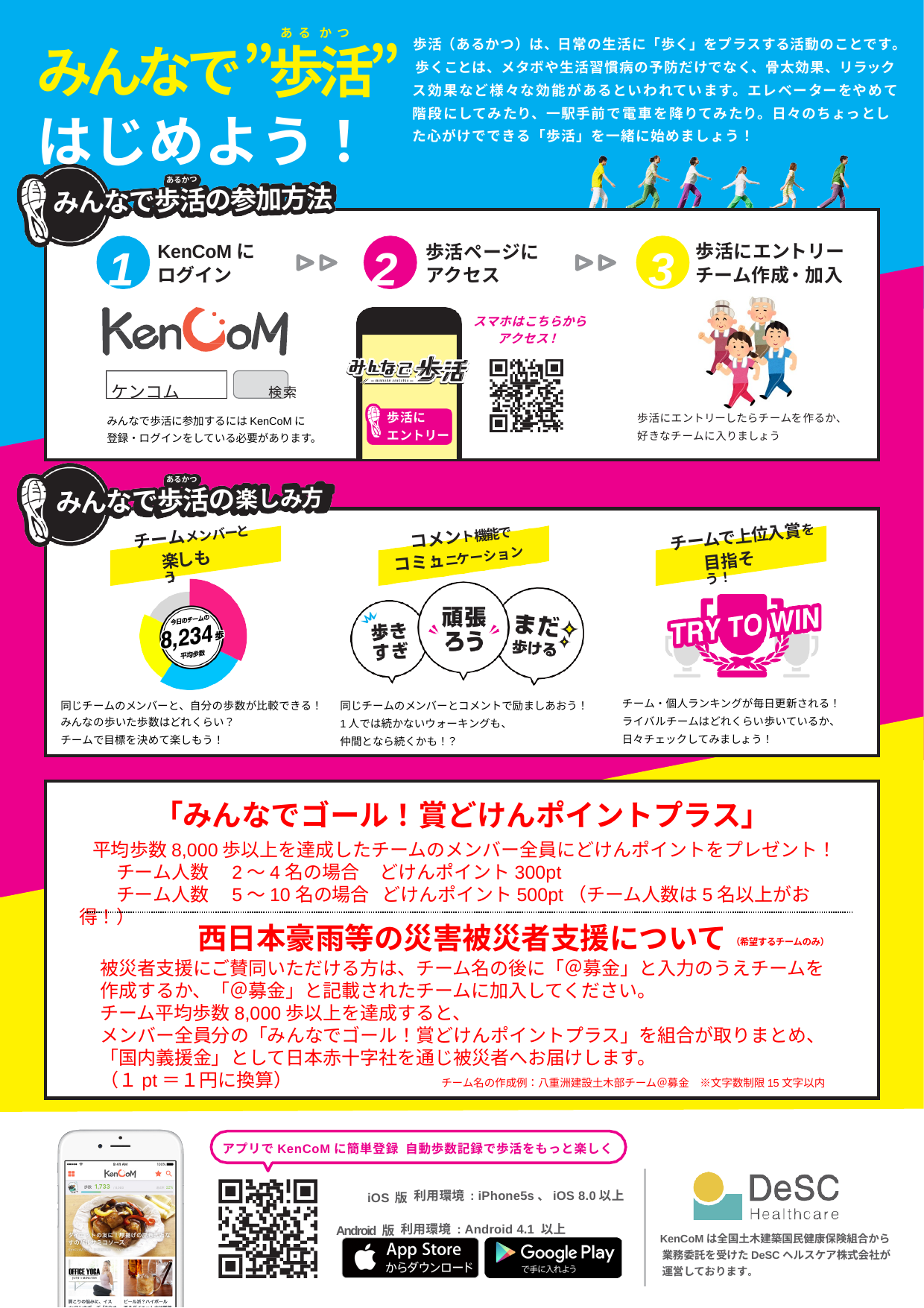

あ  る か  つ
歩活（あるかつ）は、日常の生活に「歩く」をプラスする活動のことです。 歩くことは、メタボや生活習慣病の予防だけでなく、骨太効果、リラックス効果など様々な効能があるといわれています。エレベーターをやめて階段にしてみたり、一駅手前で電車を降りてみたり。日々のちょっとした心がけでできる「歩活」を一緒に始めましょう！
みんなで”歩活”
はじめよう！

あるかつ
みんなで歩活の参加方法

1
2
3
KenCoMに
ログイン
歩活ページに
アクセス
スマホはこちらから アクセス！
歩活にエントリー
チーム作成・加入

ケンコム	検索

歩活に
エントリー
歩活にエントリーしたらチームを作るか、
好きなチームに入りましょう
みんなで歩活に参加するにはKenCoMに
登録・ログインをしている必要があります。

あるかつ
みんなで歩活の楽しみ方

チームメンバーと
チームで上位入賞を
コメント機能で
楽しもう！
コミュニケーション                 ！
目指そう！

チーム・個人ランキングが毎日更新される！
ライバルチームはどれくらい歩いているか、
日々チェックしてみましょう！
同じチームのメンバーと、自分の歩数が比較できる！ みんなの歩いた歩数はどれくらい？
チームで目標を決めて楽しもう！
同じチームのメンバーとコメントで励ましあおう！
1人では続かないウォーキングも、
仲間となら続くかも！？

「みんなでゴール！賞どけんポイントプラス」
平均歩数8,000歩以上を達成したチームのメンバー全員にどけんポイントをプレゼント！
　　チーム人数　2～4名の場合     どけんポイント300pt
　　チーム人数　5～10名の場合   どけんポイント500pt（チーム人数は5名以上がお得！）
西日本豪雨等の災害被災者支援について
（希望するチームのみ）
　被災者支援にご賛同いただける方は、チーム名の後に「＠募金」と入力のうえチームを
　作成するか、「＠募金」と記載されたチームに加入してください。
　チーム平均歩数8,000歩以上を達成すると、
　メンバー全員分の「みんなでゴール！賞どけんポイントプラス」を組合が取りまとめ、
　「国内義援金」として日本赤十字社を通じ被災者へお届けします。
　（１pt＝１円に換算）　　　　　　　　チーム名の作成例：八重洲建設土木部チーム＠募金　※文字数制限15文字以内

アプリでKenCoMに簡単登録  自動歩数記録で歩活をもっと楽しく

iOS版 利用環境 : iPhone5s、iOS 8.0以上
  Android版 利用環境 : Android 4.1 以上
 KenCoMは全国土木建築国民健康保険組合から
 業務委託を受けたDeSCヘルスケア株式会社が
 運営しております。